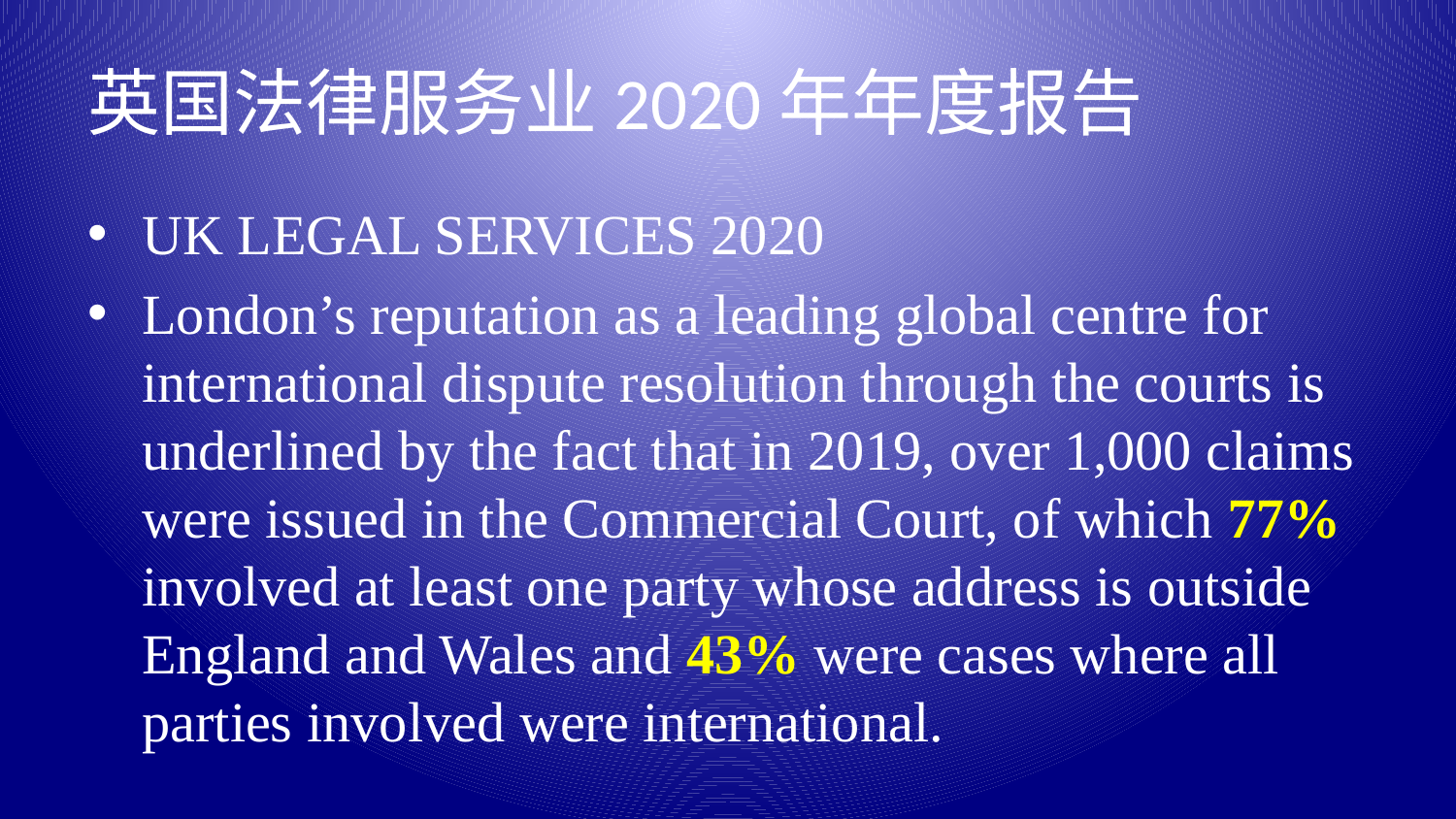

# 英国法律服务业2020年年度报告
UK LEGAL SERVICES 2020
London’s reputation as a leading global centre for international dispute resolution through the courts is underlined by the fact that in 2019, over 1,000 claims were issued in the Commercial Court, of which 77% involved at least one party whose address is outside England and Wales and 43% were cases where all parties involved were international.